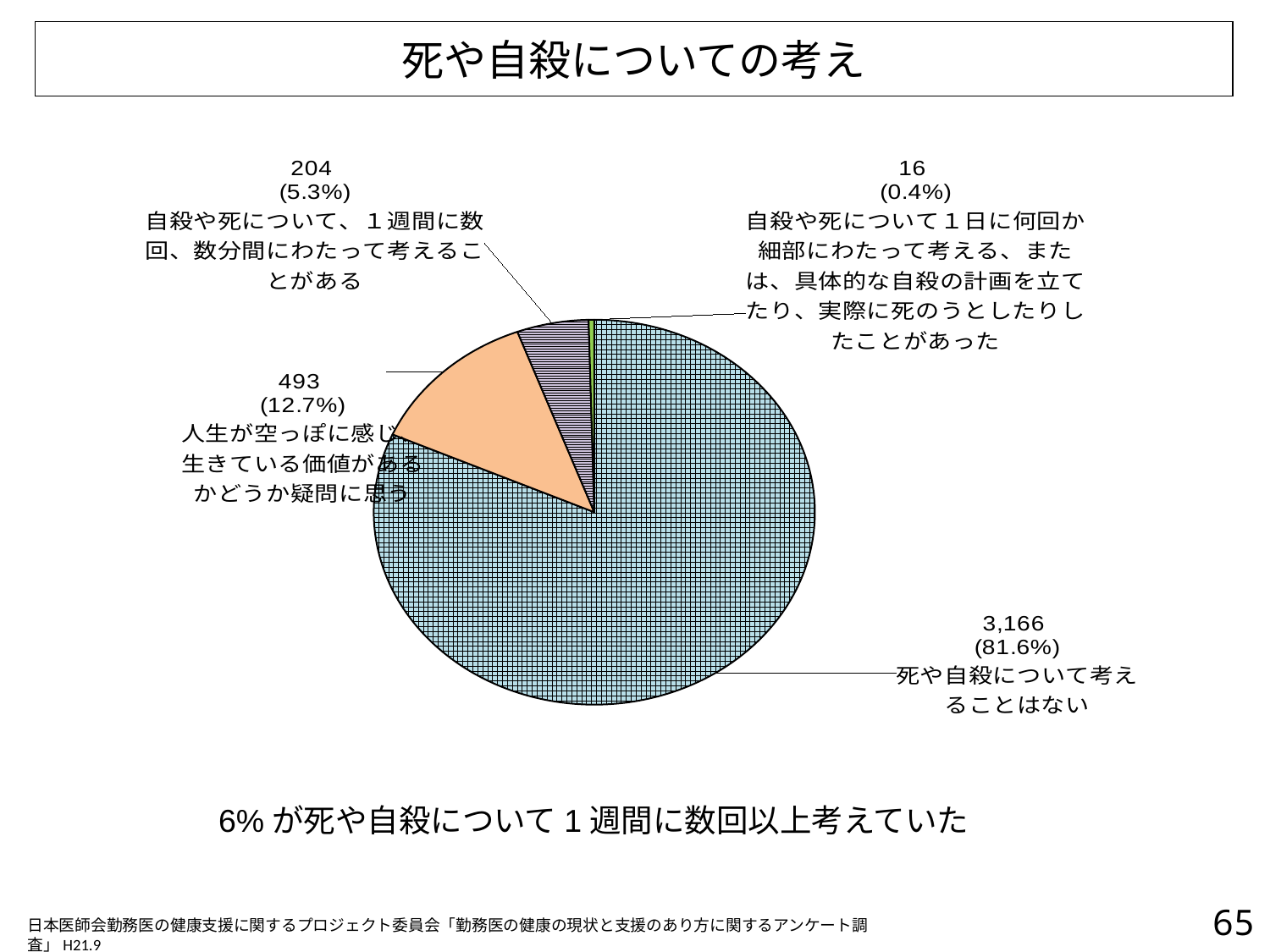

死や自殺についての考え

### Chart

| Category |  |
|---|---|
| 0：死や自殺について考えることはない | 3166.0 |
| 1：人生を空っぽに感じ、生きている価値があるかどうか疑問に思う | 493.0 |
| 2：自殺や死について、1週間に数回、数分間にわたって考えることがある | 204.0 |
| 3：自殺や死について1日に何回か細部にわたって考える、または、具体的な自殺の計画を立てたり、実際に死のうとしたりしたことがあった | 16.0 |
6%が死や自殺について1週間に数回以上考えていた
65
日本医師会勤務医の健康支援に関するプロジェクト委員会「勤務医の健康の現状と支援のあり方に関するアンケート調査」H21.9